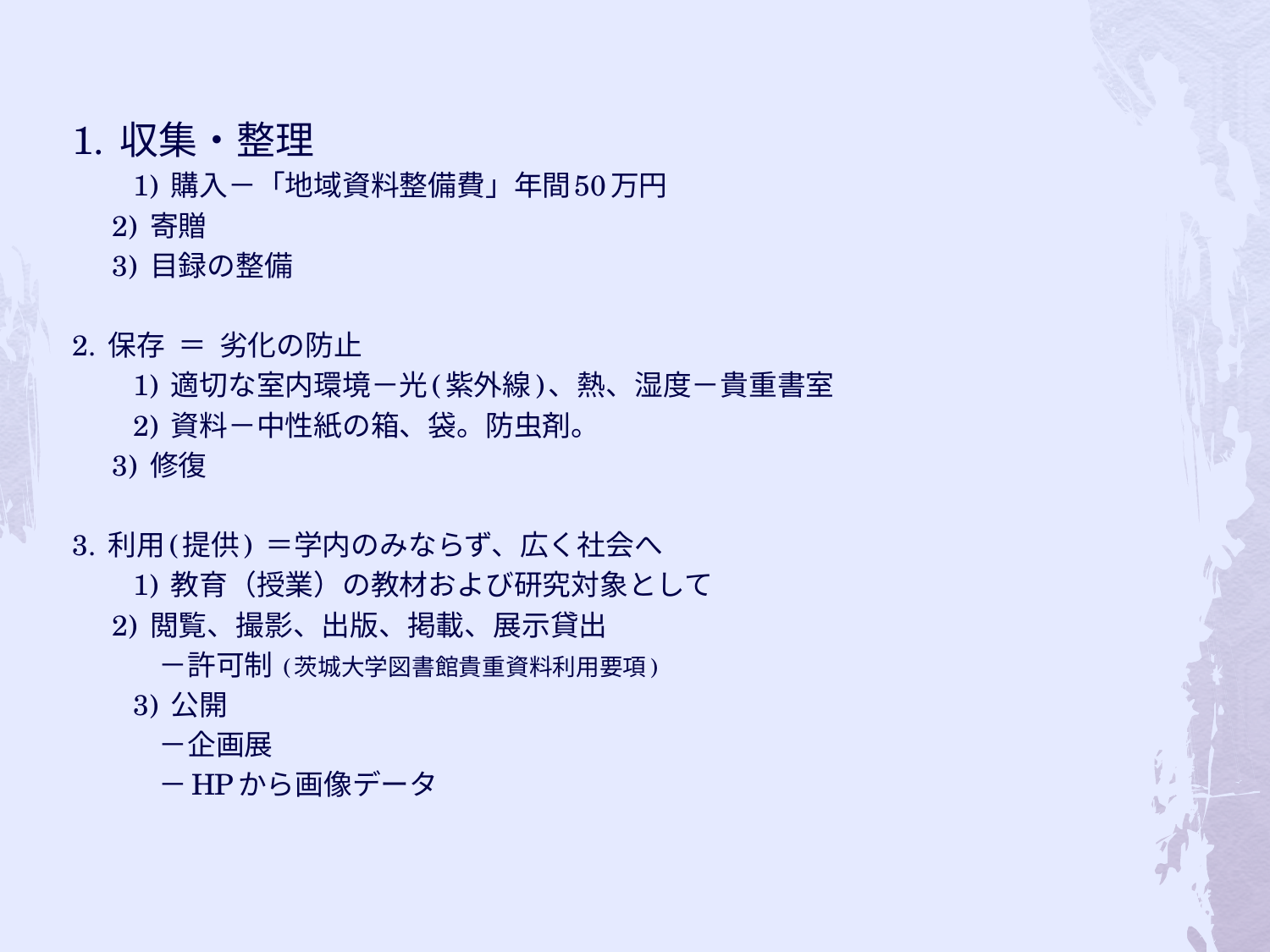

1. 収集・整理
　　1) 購入－「地域資料整備費」年間50万円
     2) 寄贈
     3) 目録の整備

2. 保存  ＝  劣化の防止
　　1) 適切な室内環境－光(紫外線)、熱、湿度－貴重書室
　　2) 資料－中性紙の箱、袋。防虫剤。
     3) 修復

3. 利用(提供) ＝学内のみならず、広く社会へ
　　1) 教育（授業）の教材および研究対象として
     2) 閲覧、撮影、出版、掲載、展示貸出
             －許可制 (茨城大学図書館貴重資料利用要項)
　　3) 公開
             －企画展
             －HPから画像データ